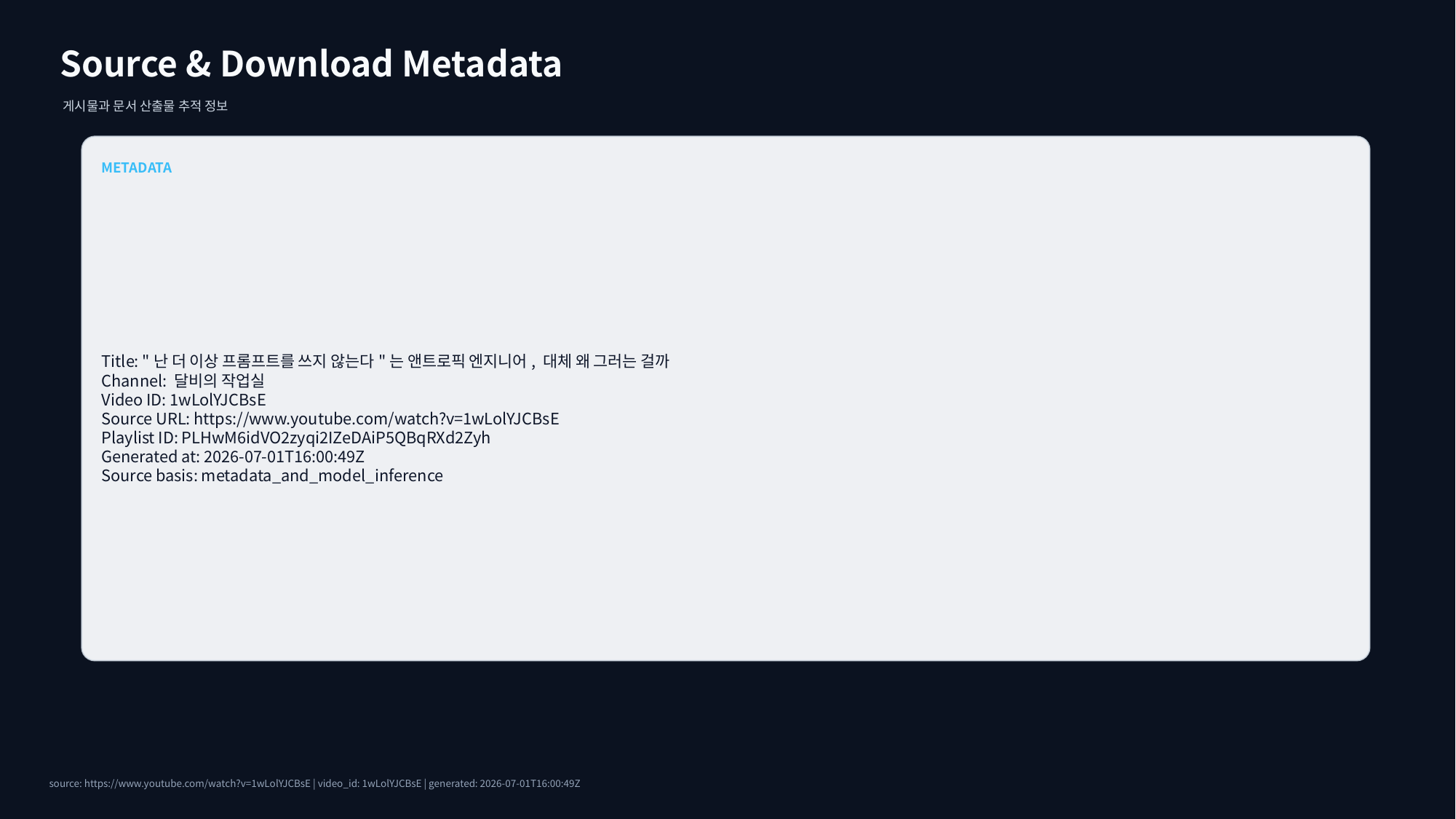

Source & Download Metadata
게시물과 문서 산출물 추적 정보

METADATA
Title: "난 더 이상 프롬프트를 쓰지 않는다"는 앤트로픽 엔지니어, 대체 왜 그러는 걸까
Channel: 달비의 작업실
Video ID: 1wLolYJCBsE
Source URL: https://www.youtube.com/watch?v=1wLolYJCBsE
Playlist ID: PLHwM6idVO2zyqi2IZeDAiP5QBqRXd2Zyh
Generated at: 2026-07-01T16:00:49Z
Source basis: metadata_and_model_inference
source: https://www.youtube.com/watch?v=1wLolYJCBsE | video_id: 1wLolYJCBsE | generated: 2026-07-01T16:00:49Z